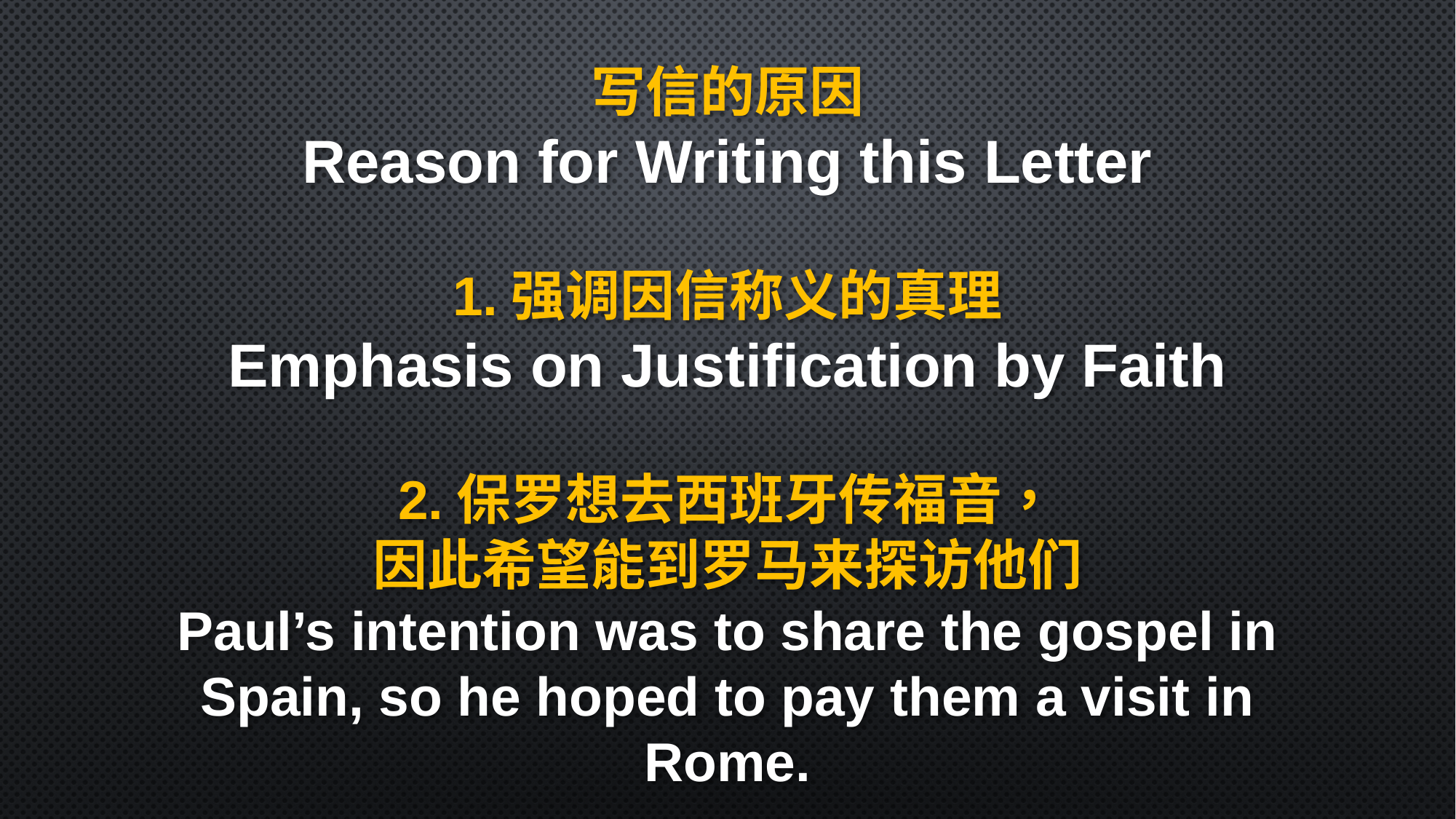

写信的原因
Reason for Writing this Letter

1.强调因信称义的真理
Emphasis on Justification by Faith

2.保罗想去西班牙传福音，
因此希望能到罗马来探访他们
Paul’s intention was to share the gospel in Spain, so he hoped to pay them a visit in Rome.